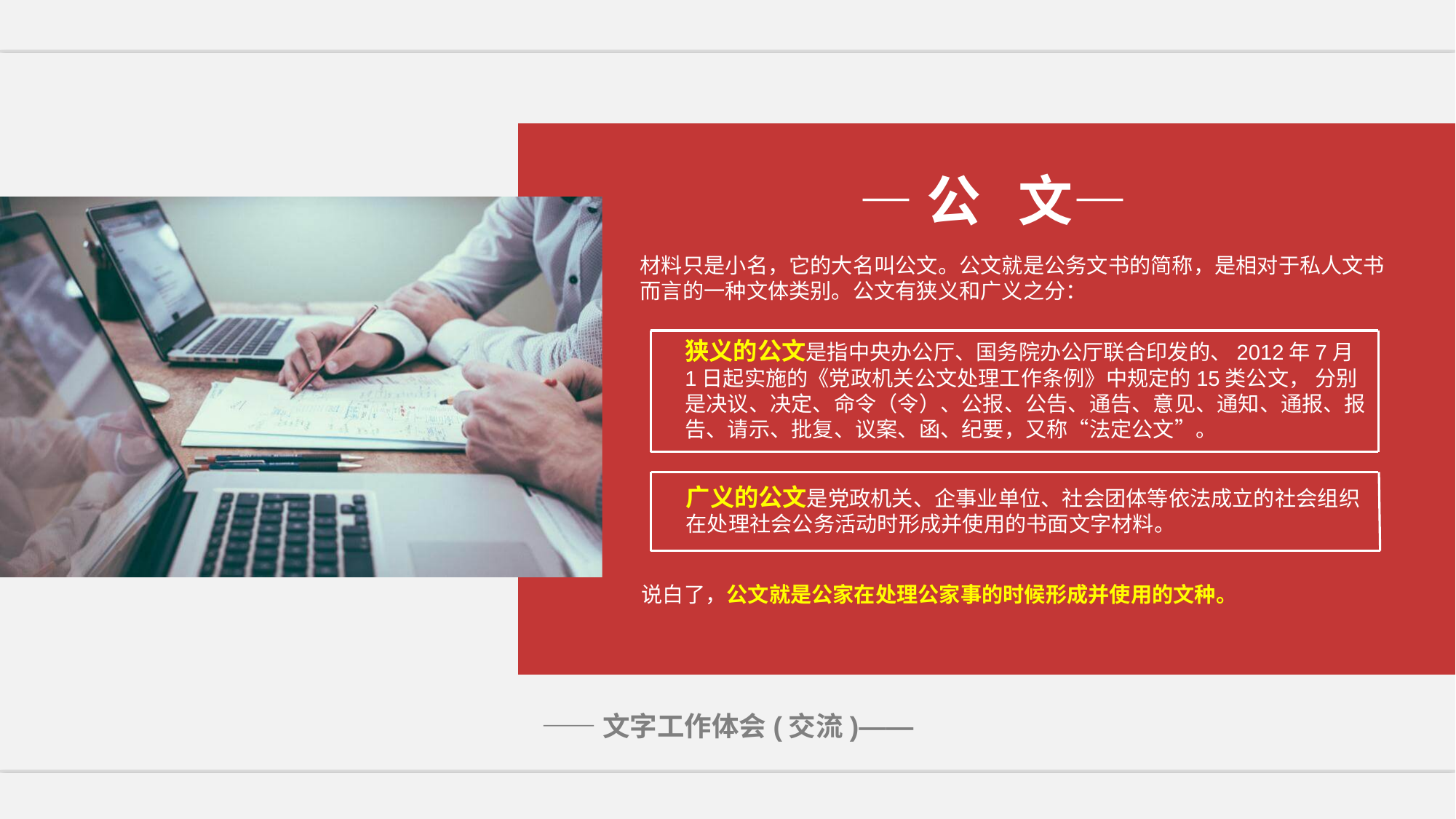

—公   文—

材料只是小名，它的大名叫公文。公文就是公务文书的简称，是相对于私人文书而言的一种文体类别。公文有狭义和广义之分：
狭义的公文是指中央办公厅、国务院办公厅联合印发的、2012年7月1日起实施的《党政机关公文处理工作条例》中规定的15类公文， 分别是决议、决定、命令（令）、公报、公告、通告、意见、通知、通报、报告、请示、批复、议案、函、纪要，又称“法定公文”。
广义的公文是党政机关、企事业单位、社会团体等依法成立的社会组织在处理社会公务活动时形成并使用的书面文字材料。
说白了，公文就是公家在处理公家事的时候形成并使用的文种。
——文字工作体会(交流)——